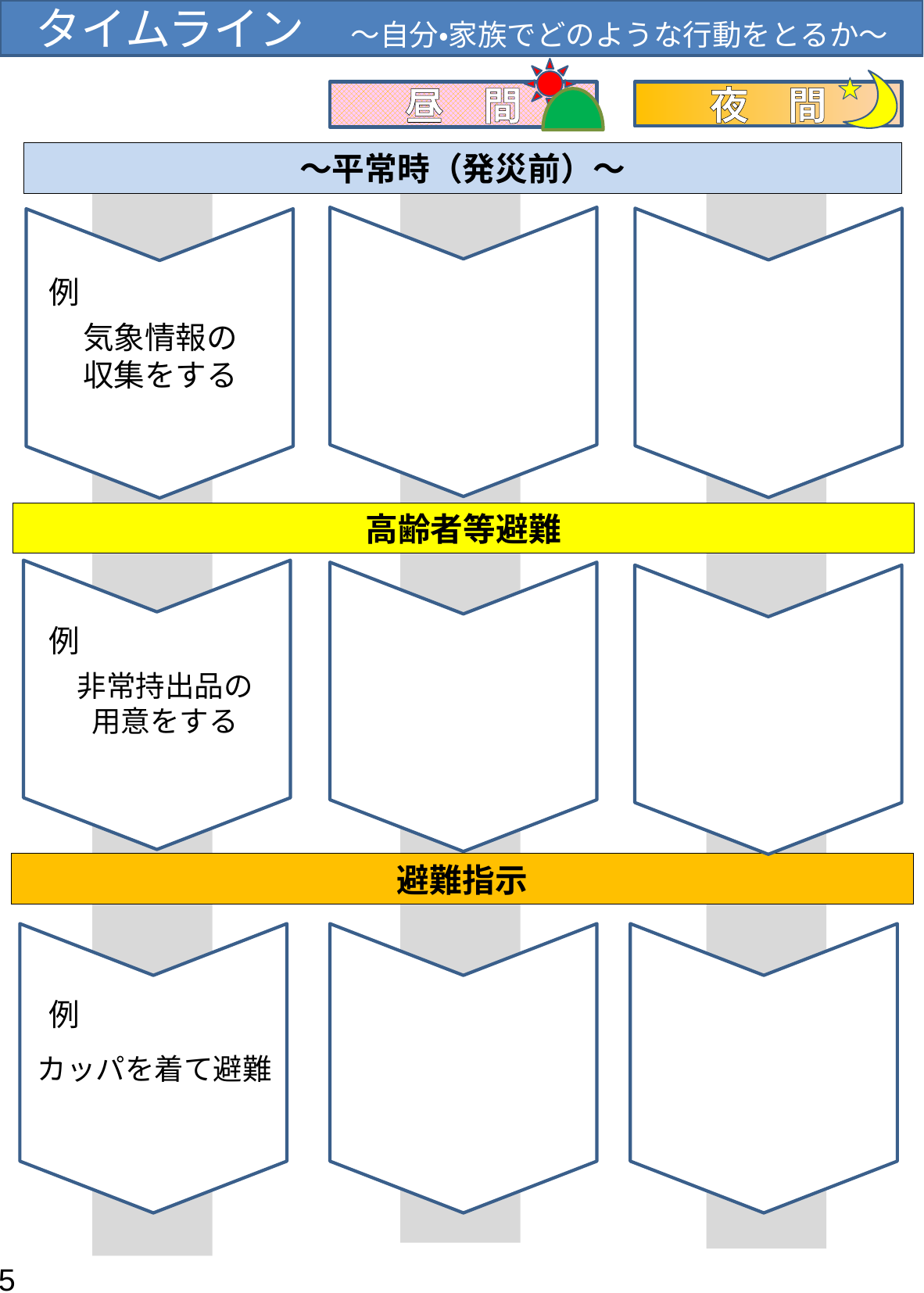

タイムライン　～自分・家族でどのような行動をとるか～

昼　間
夜　間
～平常時（発災前）～

例
気象情報の
収集をする
高齢者等避難

例
非常持出品の
用意をする
避難指示

例
カッパを着て避難
5